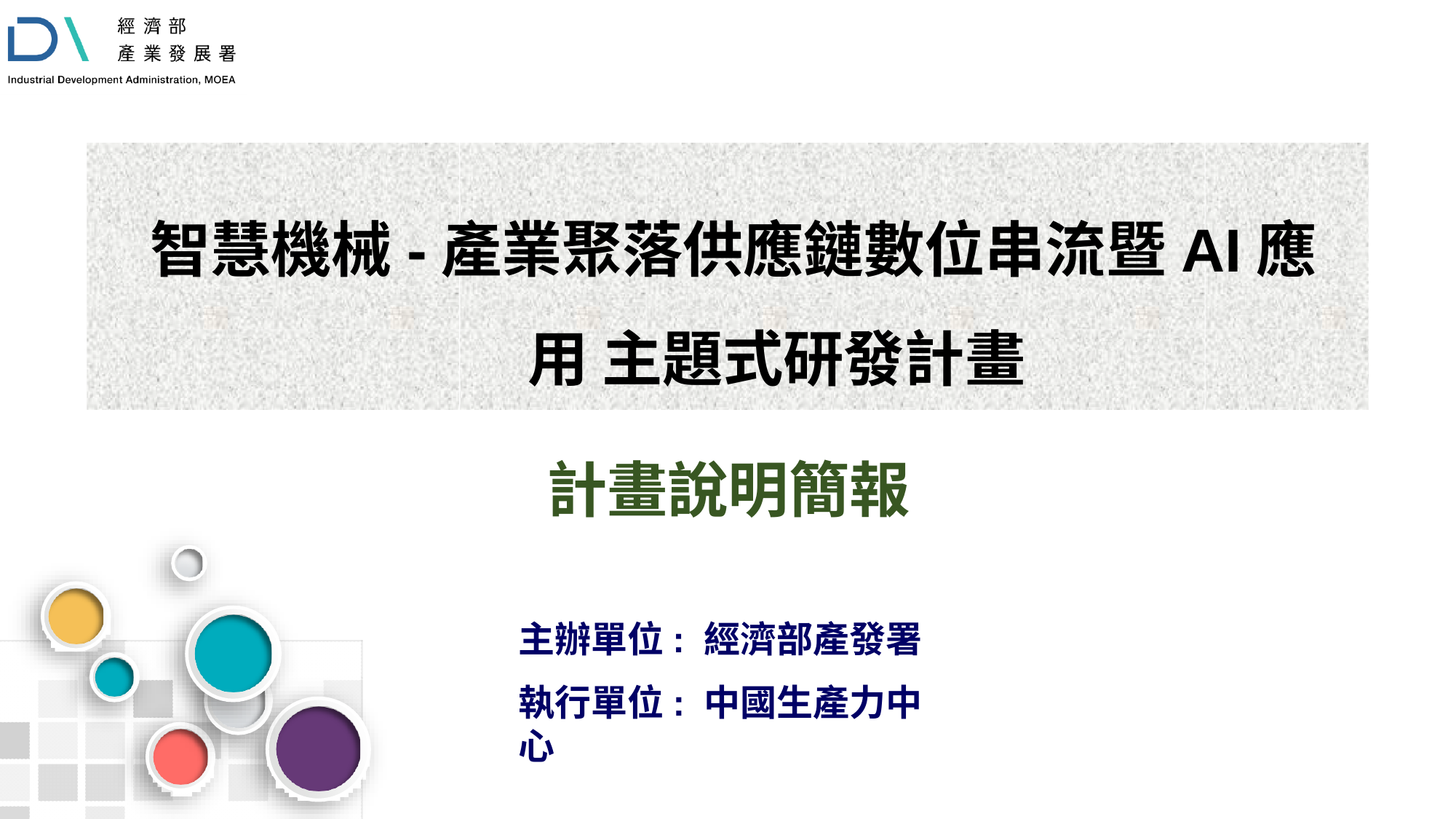

智慧機械-產業聚落供應鏈數位串流暨AI應用 主題式研發計畫
計畫說明簡報

主辦單位: 經濟部產發署
執行單位: 中國生產力中心